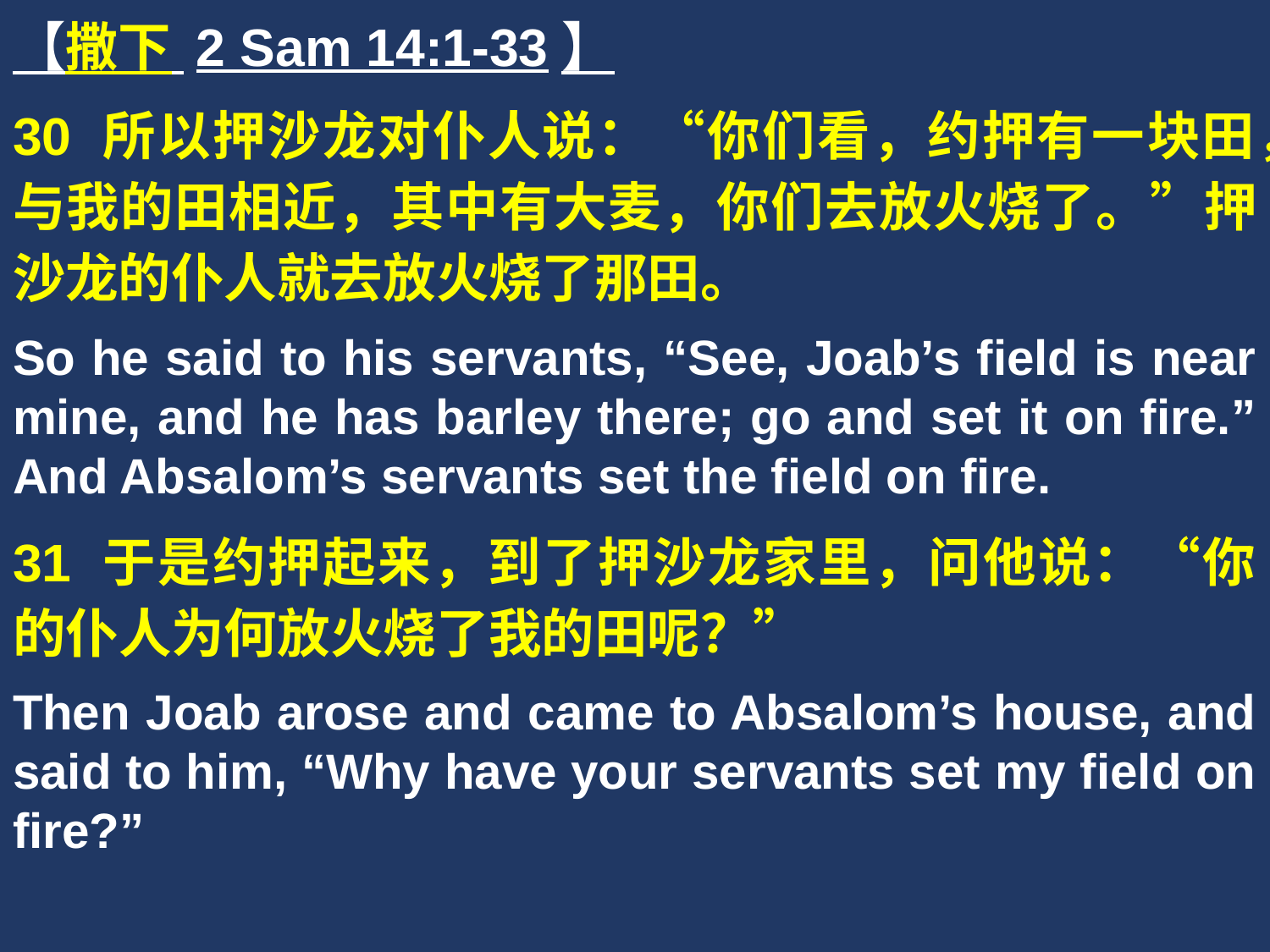

【撒下 2 Sam 14:1-33】
30 所以押沙龙对仆人说：“你们看，约押有一块田，与我的田相近，其中有大麦，你们去放火烧了。”押沙龙的仆人就去放火烧了那田。
So he said to his servants, “See, Joab’s field is near mine, and he has barley there; go and set it on fire.” And Absalom’s servants set the field on fire.
31 于是约押起来，到了押沙龙家里，问他说：“你的仆人为何放火烧了我的田呢？”
Then Joab arose and came to Absalom’s house, and said to him, “Why have your servants set my field on fire?”